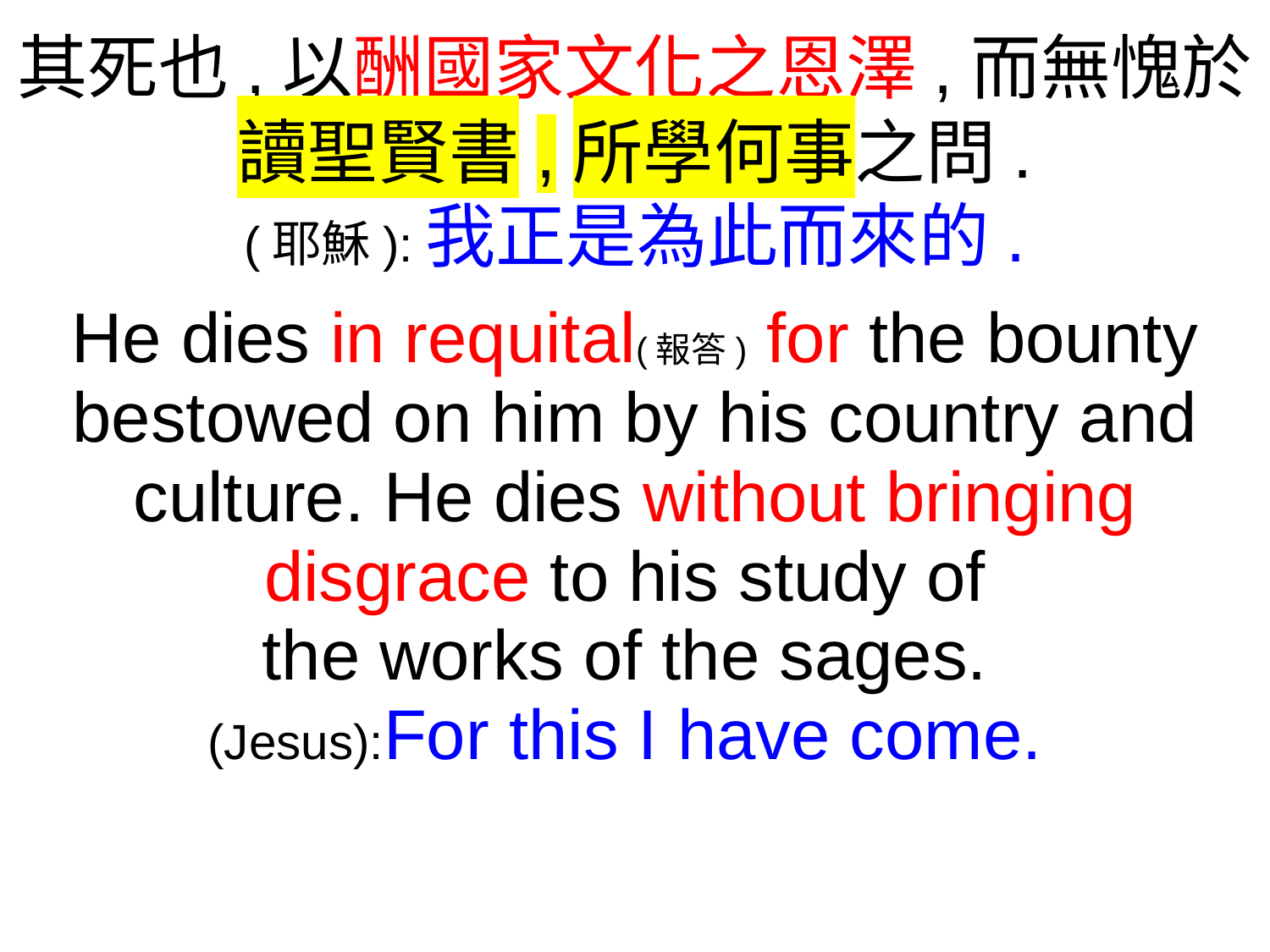

其死也,以酬國家文化之恩澤,而無愧於
讀聖賢書,所學何事之問.
(耶穌):我正是為此而來的.
He dies in requital(報答) for the bounty bestowed on him by his country and culture. He dies without bringing disgrace to his study of
the works of the sages.
(Jesus):For this I have come.